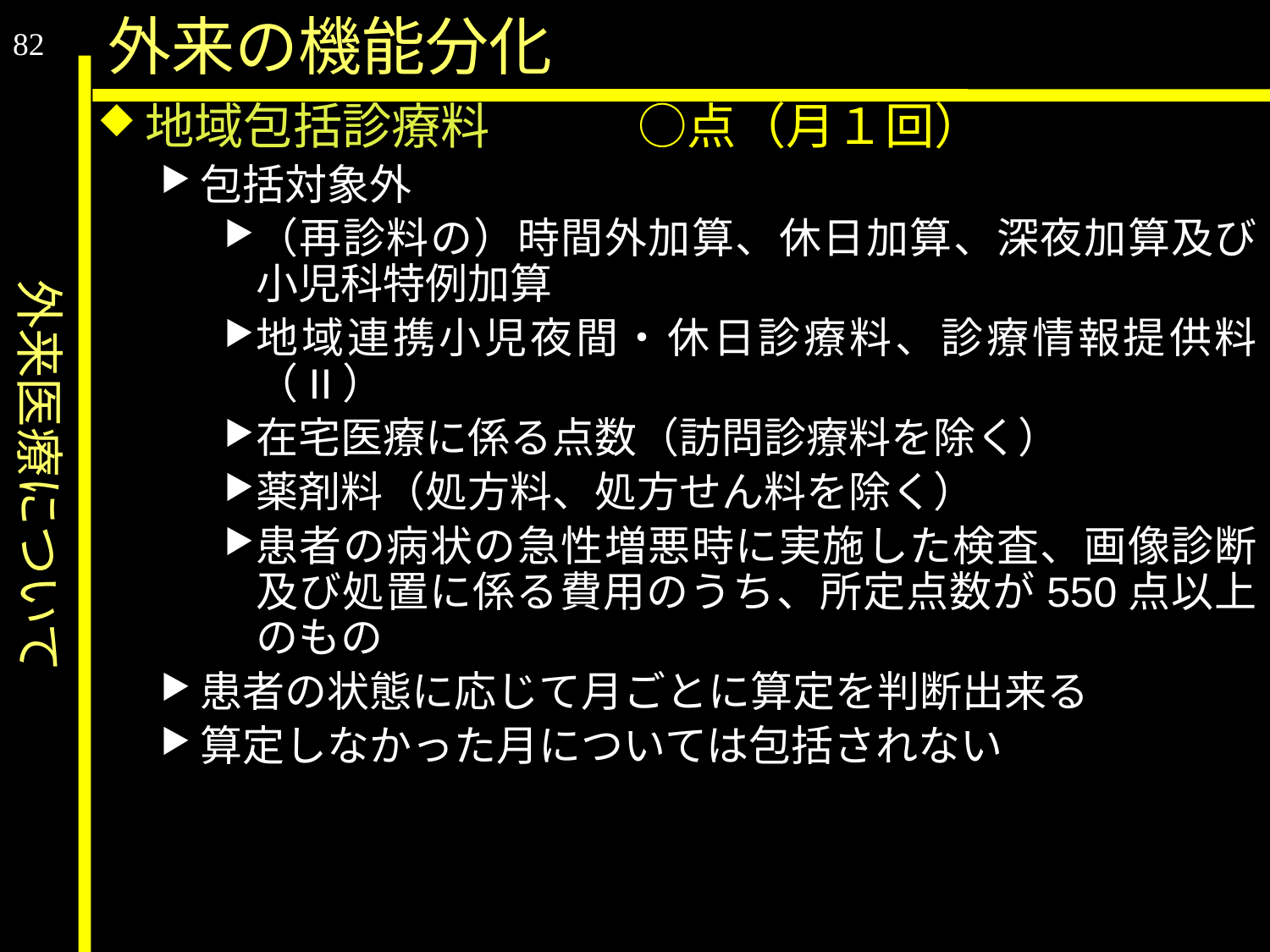

外来医療について
外来の機能分化
82

地域包括診療料　　　○点（月１回）
包括対象外
（再診料の）時間外加算、休日加算、深夜加算及び小児科特例加算
地域連携小児夜間・休日診療料、診療情報提供料（II）
在宅医療に係る点数（訪問診療料を除く）
薬剤料（処方料、処方せん料を除く）
患者の病状の急性増悪時に実施した検査、画像診断及び処置に係る費用のうち、所定点数が550点以上のもの
患者の状態に応じて月ごとに算定を判断出来る
算定しなかった月については包括されない